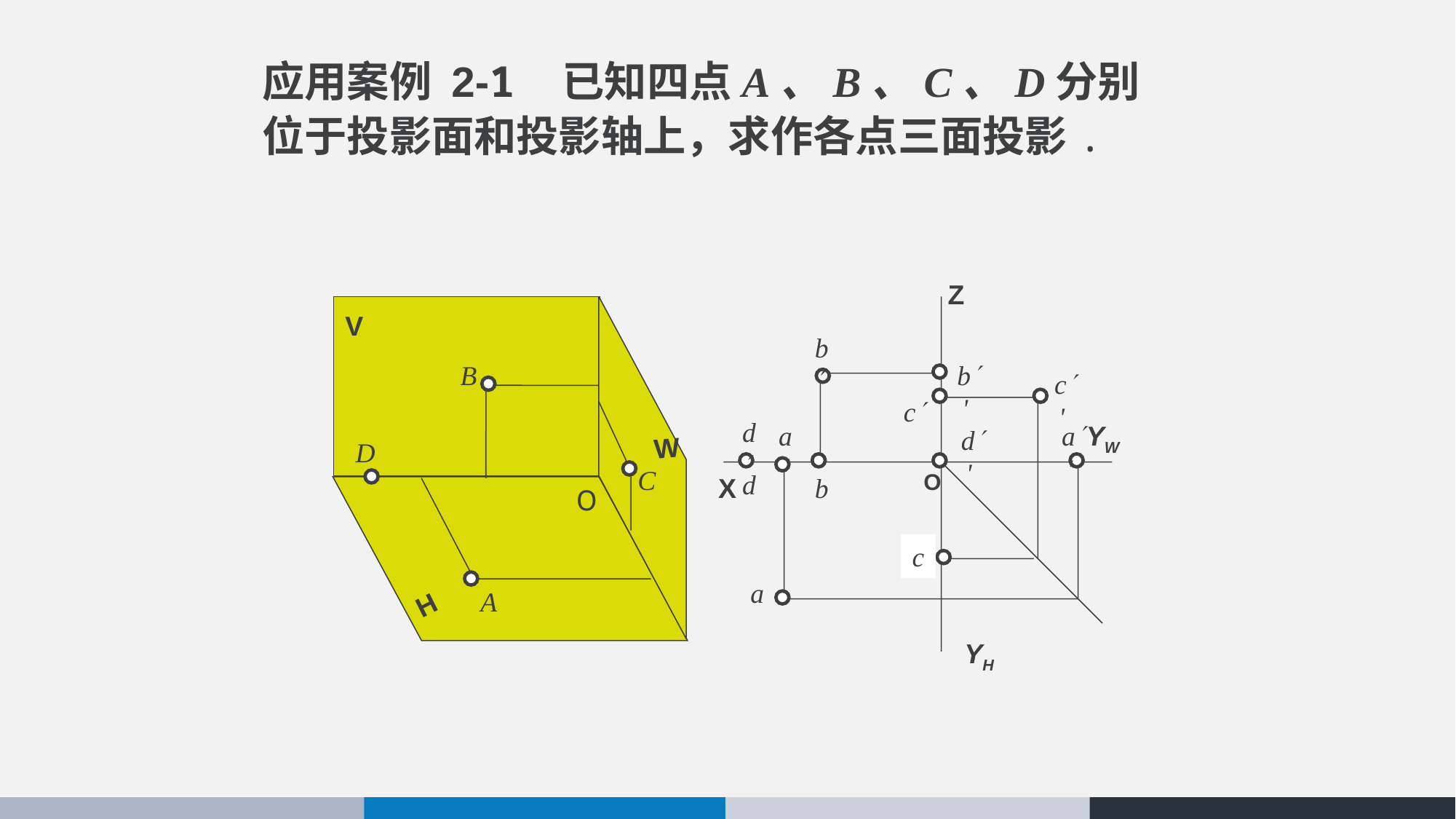

应用案例 2-1  已知四点A、B、C、D分别
位于投影面和投影轴上，求作各点三面投影.
Z
YW

X
YH

V
b′
B
b′'
c′'

c′

d′
a′
a′'
d′'

W
D

C

d
O

b

O
c

a

A
H